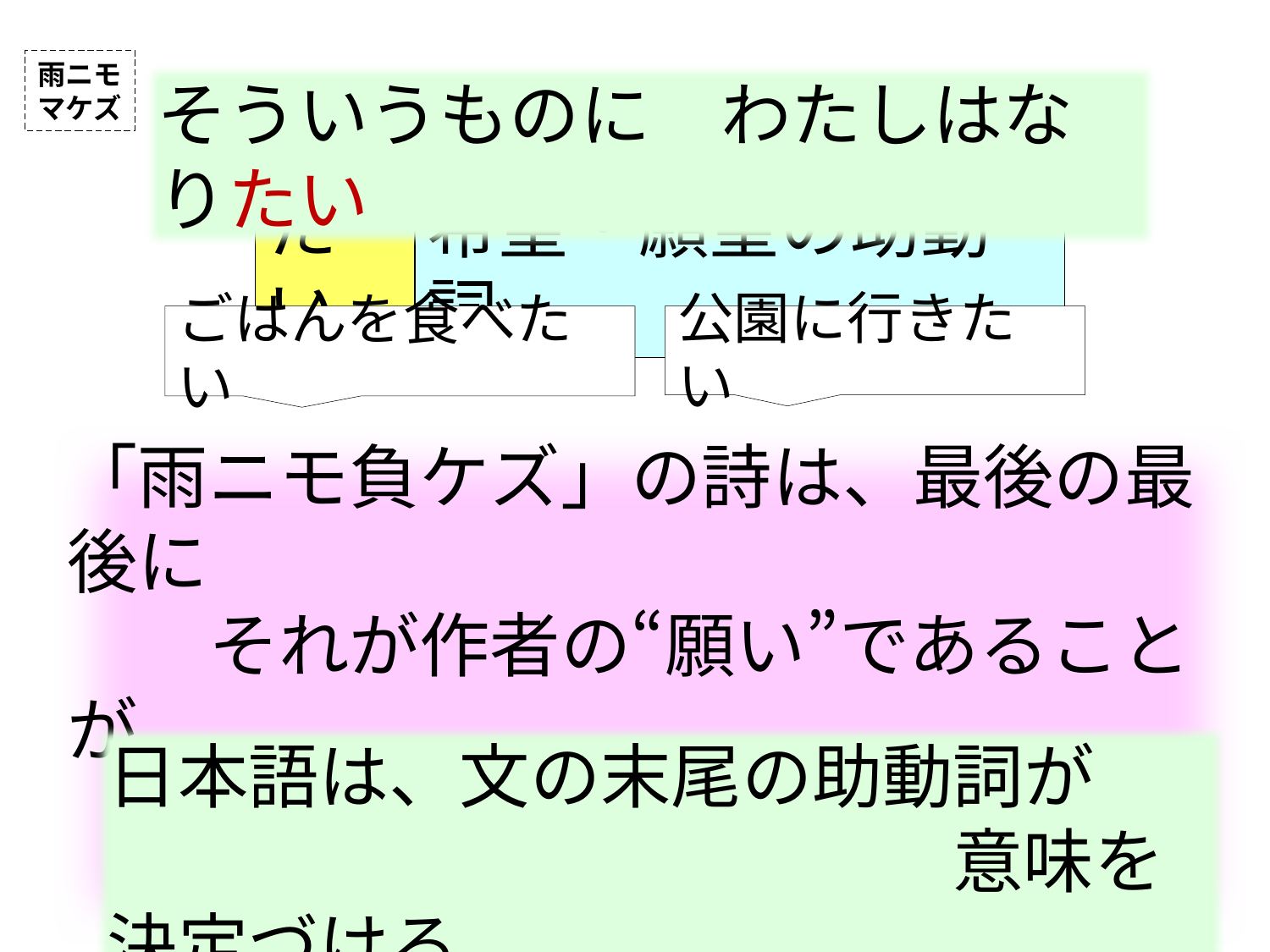

雨ニモ
マケズ
そういうものに　わたしはなりたい
たい
希望・願望の助動詞
ごはんを食べたい
公園に行きたい
「雨ニモ負ケズ」の詩は、最後の最後に
　　それが作者の“願い”であることが
　　　　　　　　　　　　　　　　　明かされる
日本語は、文の末尾の助動詞が
　　　　　　　　　　　　意味を決定づける